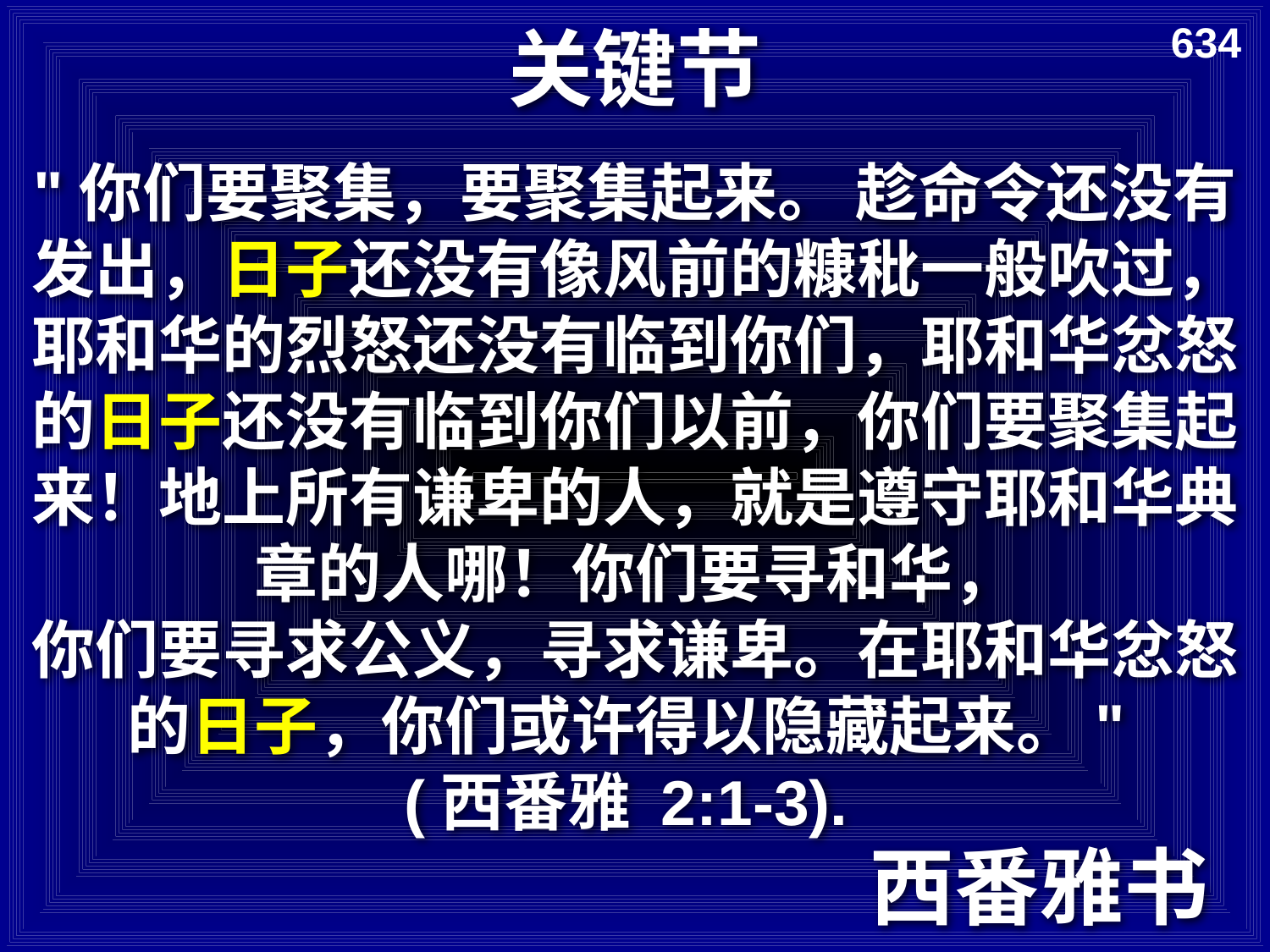

# 关键节
634

"你们要聚集，要聚集起来。 趁命令还没有发出，日子还没有像风前的糠秕一般吹过，耶和华的烈怒还没有临到你们，耶和华忿怒的日子还没有临到你们以前，你们要聚集起来！地上所有谦卑的人，就是遵守耶和华典章的人哪！你们要寻和华，
你们要寻求公义，寻求谦卑。在耶和华忿怒的日子，你们或许得以隐藏起来。"
(西番雅 2:1-3).
西番雅书